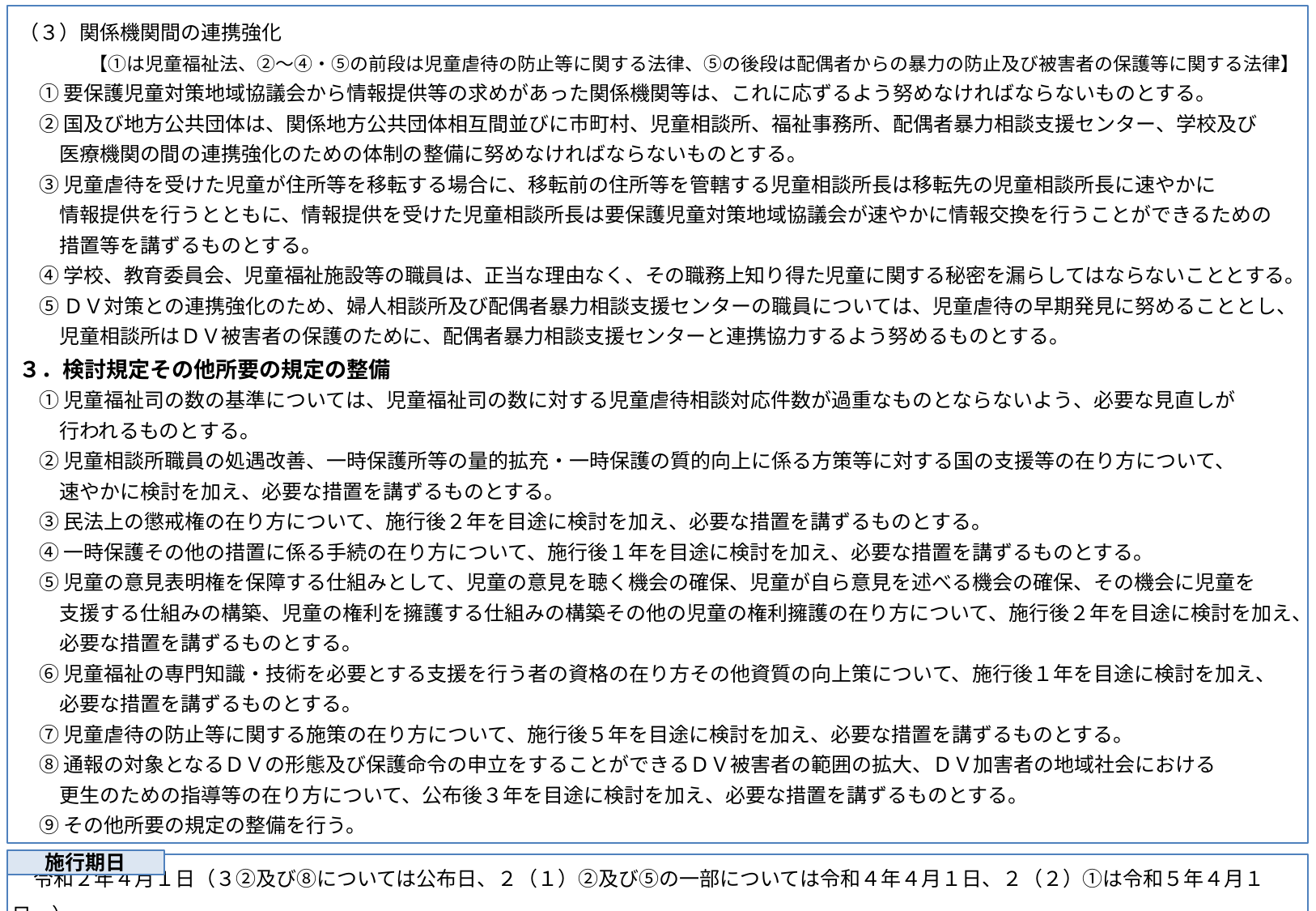

（３）関係機関間の連携強化
　　　　【①は児童福祉法、②～④・⑤の前段は児童虐待の防止等に関する法律、⑤の後段は配偶者からの暴力の防止及び被害者の保護等に関する法律】
　① 要保護児童対策地域協議会から情報提供等の求めがあった関係機関等は、これに応ずるよう努めなければならないものとする。
　② 国及び地方公共団体は、関係地方公共団体相互間並びに市町村、児童相談所、福祉事務所、配偶者暴力相談支援センター、学校及び
　　医療機関の間の連携強化のための体制の整備に努めなければならないものとする。
　③ 児童虐待を受けた児童が住所等を移転する場合に、移転前の住所等を管轄する児童相談所長は移転先の児童相談所長に速やかに
　　情報提供を行うとともに、情報提供を受けた児童相談所長は要保護児童対策地域協議会が速やかに情報交換を行うことができるための
　　措置等を講ずるものとする。
　④ 学校、教育委員会、児童福祉施設等の職員は、正当な理由なく、その職務上知り得た児童に関する秘密を漏らしてはならないこととする。
　⑤ ＤＶ対策との連携強化のため、婦人相談所及び配偶者暴力相談支援センターの職員については、児童虐待の早期発見に努めることとし、
　　児童相談所はＤＶ被害者の保護のために、配偶者暴力相談支援センターと連携協力するよう努めるものとする。
３．検討規定その他所要の規定の整備
　① 児童福祉司の数の基準については、児童福祉司の数に対する児童虐待相談対応件数が過重なものとならないよう、必要な見直しが
　　行われるものとする。
　② 児童相談所職員の処遇改善、一時保護所等の量的拡充・一時保護の質的向上に係る方策等に対する国の支援等の在り方について、
　　速やかに検討を加え、必要な措置を講ずるものとする。
　③ 民法上の懲戒権の在り方について、施行後２年を目途に検討を加え、必要な措置を講ずるものとする。
　④ 一時保護その他の措置に係る手続の在り方について、施行後１年を目途に検討を加え、必要な措置を講ずるものとする。
　⑤ 児童の意見表明権を保障する仕組みとして、児童の意見を聴く機会の確保、児童が自ら意見を述べる機会の確保、その機会に児童を
　　支援する仕組みの構築、児童の権利を擁護する仕組みの構築その他の児童の権利擁護の在り方について、施行後２年を目途に検討を加え、
　　必要な措置を講ずるものとする。
　⑥ 児童福祉の専門知識・技術を必要とする支援を行う者の資格の在り方その他資質の向上策について、施行後１年を目途に検討を加え、
　　必要な措置を講ずるものとする。
　⑦ 児童虐待の防止等に関する施策の在り方について、施行後５年を目途に検討を加え、必要な措置を講ずるものとする。
　⑧ 通報の対象となるＤＶの形態及び保護命令の申立をすることができるＤＶ被害者の範囲の拡大、ＤＶ加害者の地域社会における
　　更生のための指導等の在り方について、公布後３年を目途に検討を加え、必要な措置を講ずるものとする。
　⑨ その他所要の規定の整備を行う。

施行期日
令和２年４月１日（３②及び⑧については公布日、２（１）②及び⑤の一部については令和４年４月１日、２（２）①は令和５年４月１日。）